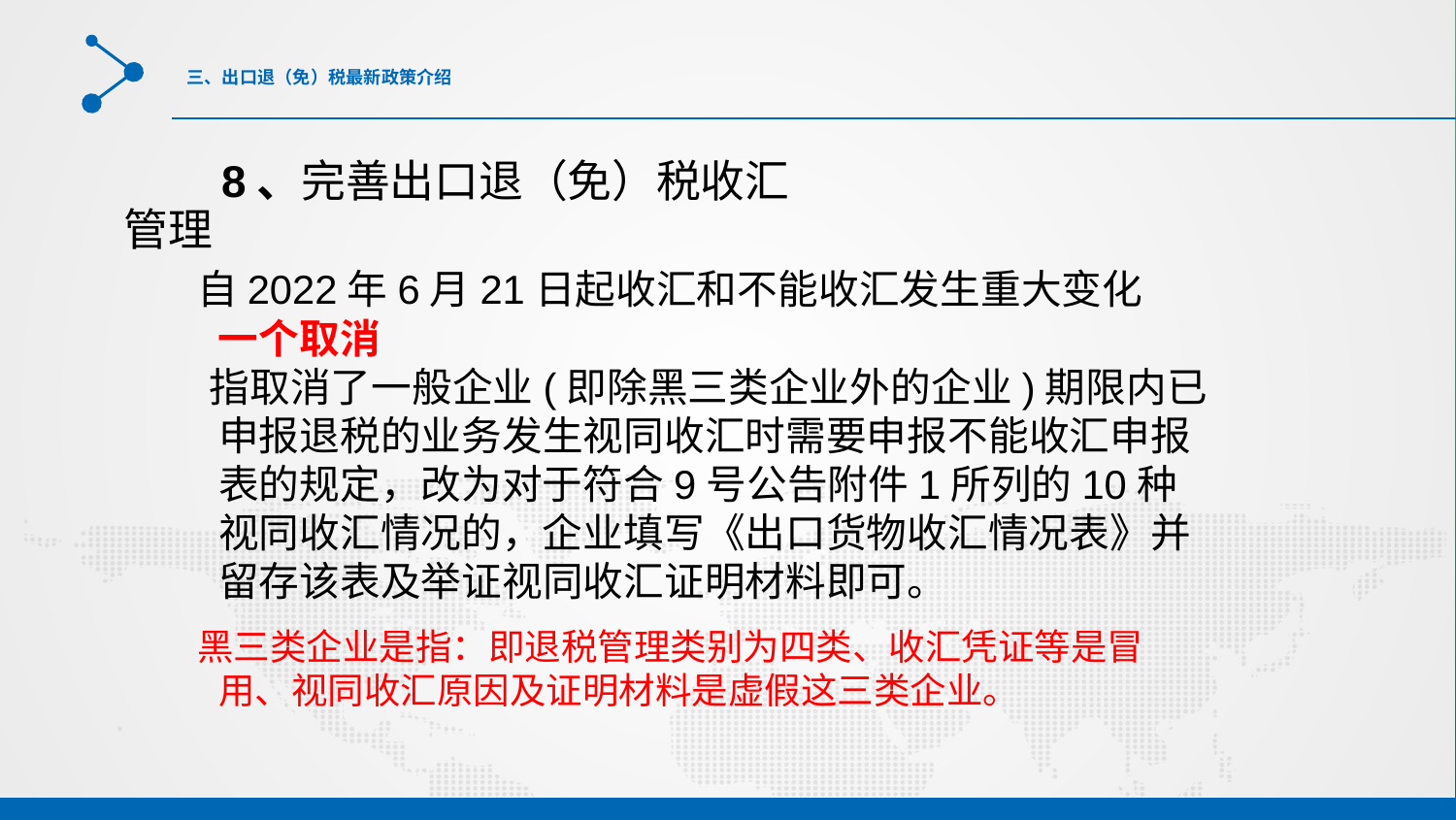

# 三、出口退（免）税最新政策介绍

  8、完善出口退（免）税收汇管理

   自2022年6月21日起收汇和不能收汇发生重大变化
     一个取消
    指取消了一般企业(即除黑三类企业外的企业)期限内已申报退税的业务发生视同收汇时需要申报不能收汇申报表的规定，改为对于符合9号公告附件1所列的10种视同收汇情况的，企业填写《出口货物收汇情况表》并留存该表及举证视同收汇证明材料即可。

   黑三类企业是指：即退税管理类别为四类、收汇凭证等是冒用、视同收汇原因及证明材料是虚假这三类企业。